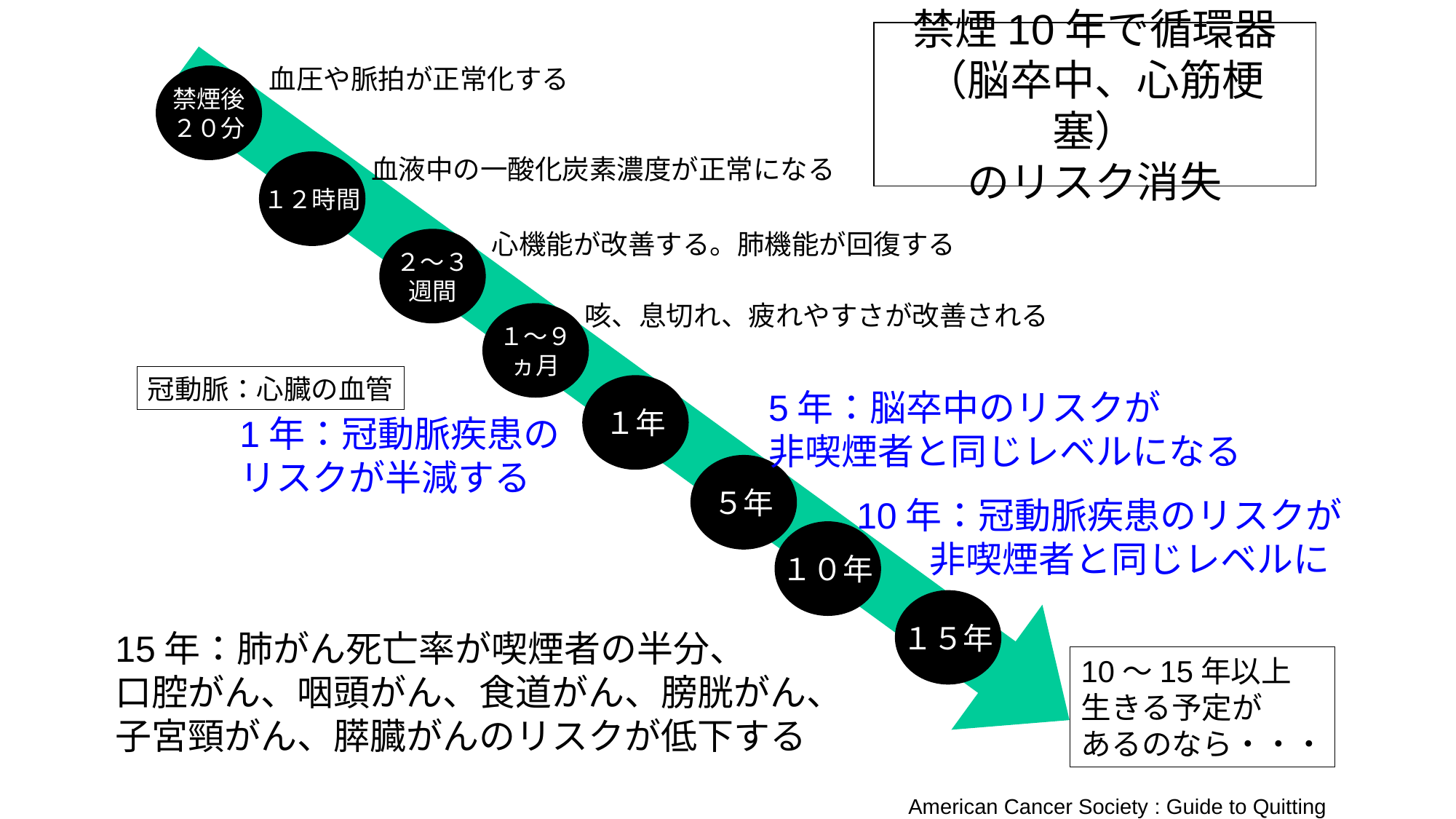

# 禁煙10年で循環器 （脳卒中、心筋梗塞） のリスク消失
血圧や脈拍が正常化する
禁煙後
２０分
血液中の一酸化炭素濃度が正常になる
１２時間
心機能が改善する。肺機能が回復する
２～３
週間
咳、息切れ、疲れやすさが改善される
１～９
ヵ月
冠動脈：心臓の血管
１年
5年：脳卒中のリスクが
非喫煙者と同じレベルになる
1年：冠動脈疾患の
リスクが半減する
５年
10年：冠動脈疾患のリスクが
　　非喫煙者と同じレベルに
１０年
１５年
15年：肺がん死亡率が喫煙者の半分、
口腔がん、咽頭がん、食道がん、膀胱がん、
子宮頸がん、膵臓がんのリスクが低下する
10〜15年以上
生きる予定が
あるのなら・・・
American Cancer Society : Guide to Quitting Smokingより作図http://www.cancer.org